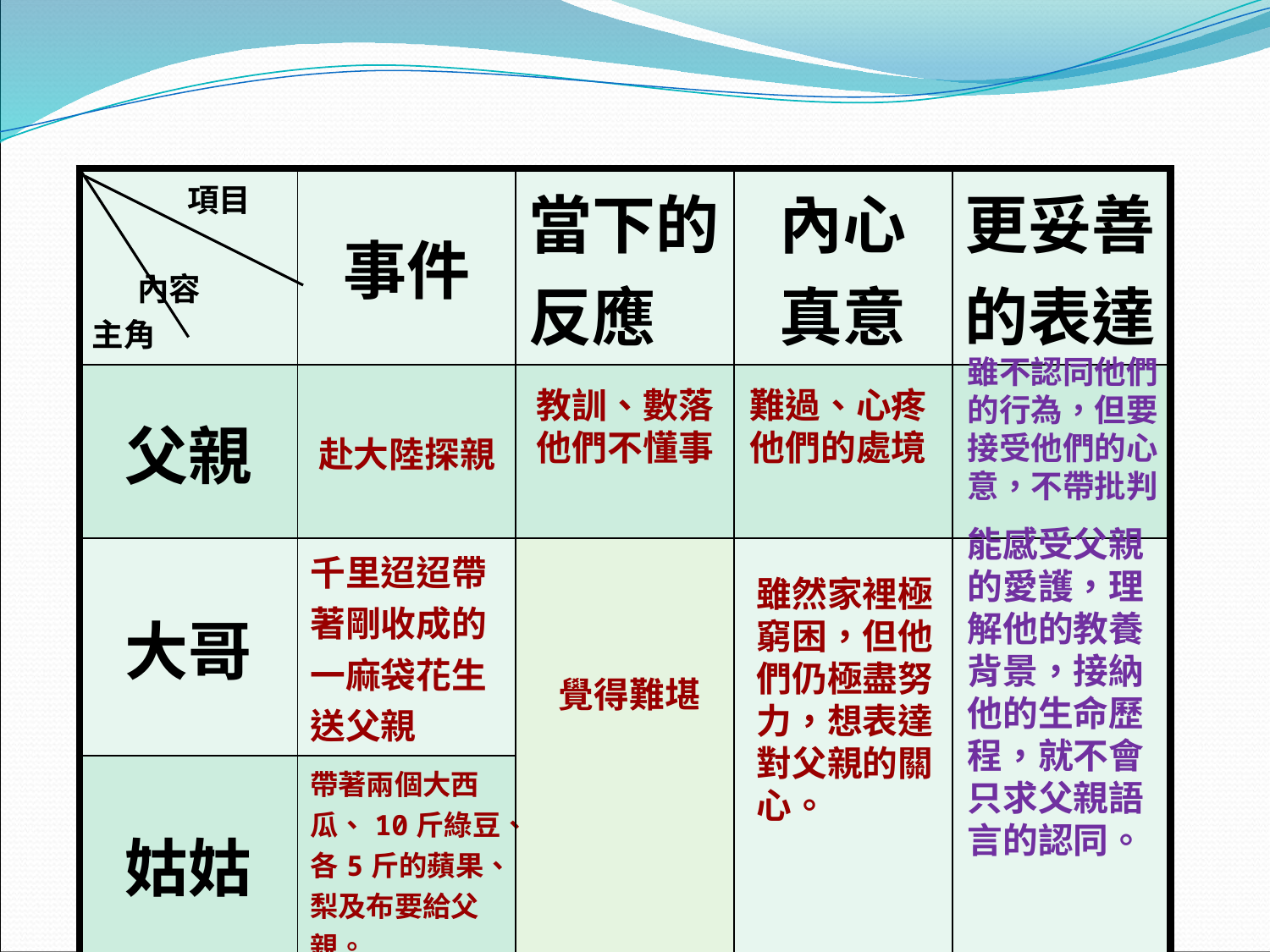

| 項目 內容 主角 | 事件 | 當下的反應 | 內心 真意 | 更妥善的表達 |
| --- | --- | --- | --- | --- |
| 父親 | 赴大陸探親 |  |  |  |
| 大哥 | 千里迢迢帶著剛收成的一麻袋花生送父親 |  |  |  |
| 姑姑 | 帶著兩個大西瓜、10斤綠豆、各5斤的蘋果、梨及布要給父親。 |  |  |  |
雖不認同他們的行為，但要接受他們的心意，不帶批判
教訓、數落他們不懂事
難過、心疼他們的處境
能感受父親的愛護，理解他的教養背景，接納他的生命歷程，就不會只求父親語言的認同。

雖然家裡極窮困，但他們仍極盡努力，想表達對父親的關心。
覺得難堪